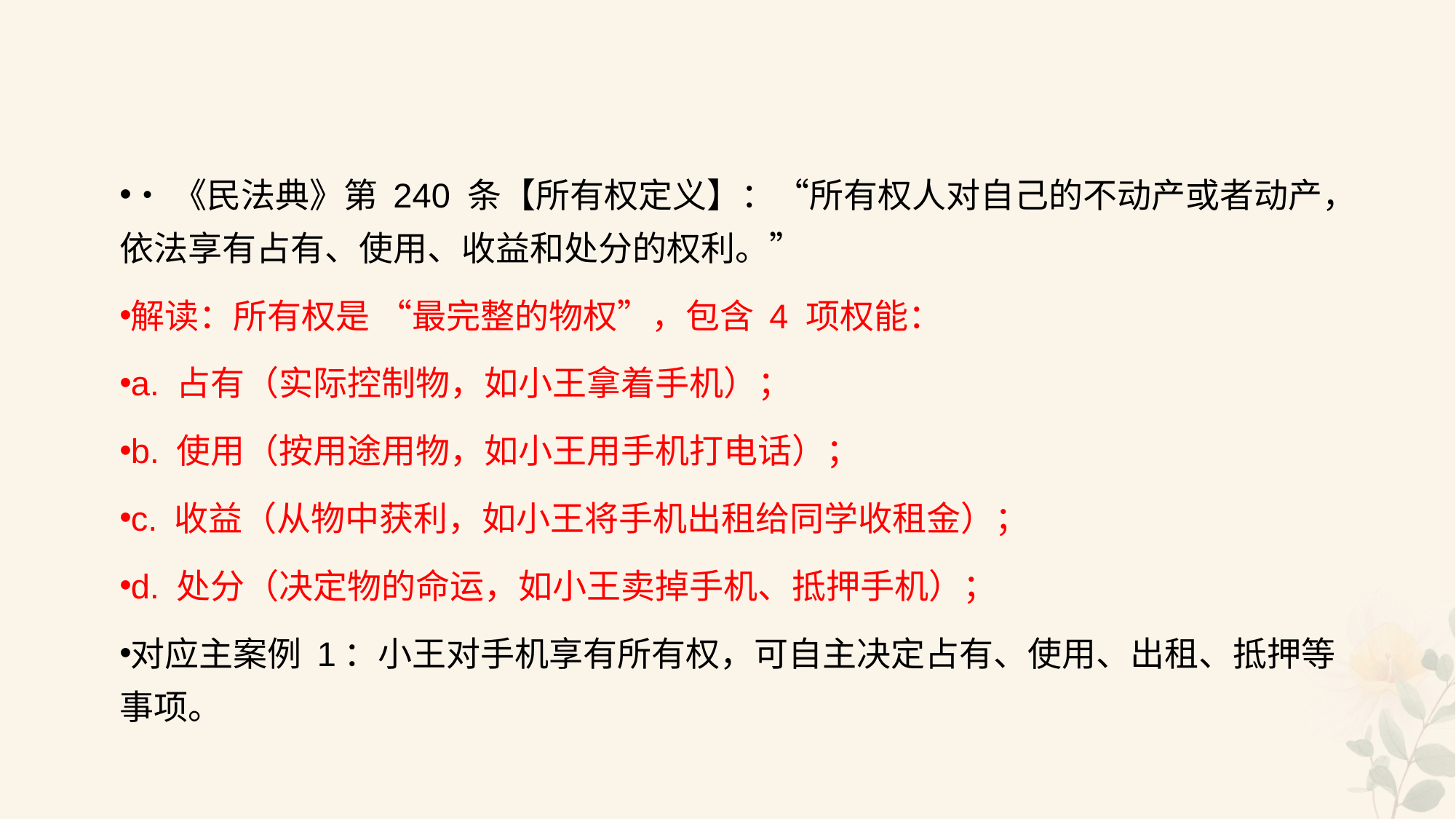

#
•《民法典》第 240 条【所有权定义】：“所有权人对自己的不动产或者动产，依法享有占有、使用、收益和处分的权利。”
解读：所有权是 “最完整的物权”，包含 4 项权能：
a. 占有（实际控制物，如小王拿着手机）；
b. 使用（按用途用物，如小王用手机打电话）；
c. 收益（从物中获利，如小王将手机出租给同学收租金）；
d. 处分（决定物的命运，如小王卖掉手机、抵押手机）；
对应主案例 1：小王对手机享有所有权，可自主决定占有、使用、出租、抵押等事项。